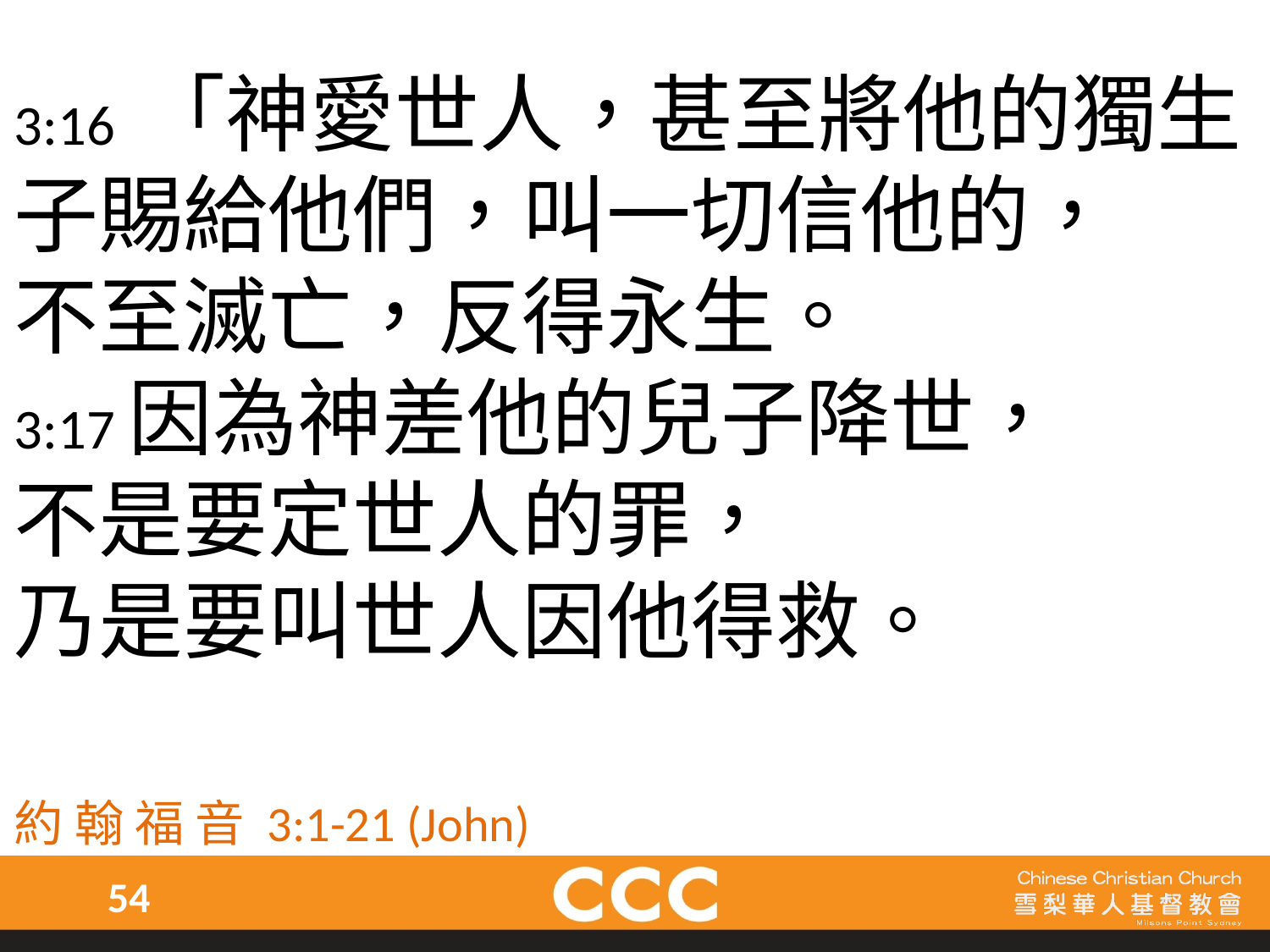

3:16 「神愛世人，甚至將他的獨生子賜給他們，叫一切信他的，
不至滅亡，反得永生。
3:17因為神差他的兒子降世，
不是要定世人的罪，
乃是要叫世人因他得救。
約 翰 福 音 3:1-21 (John)
54